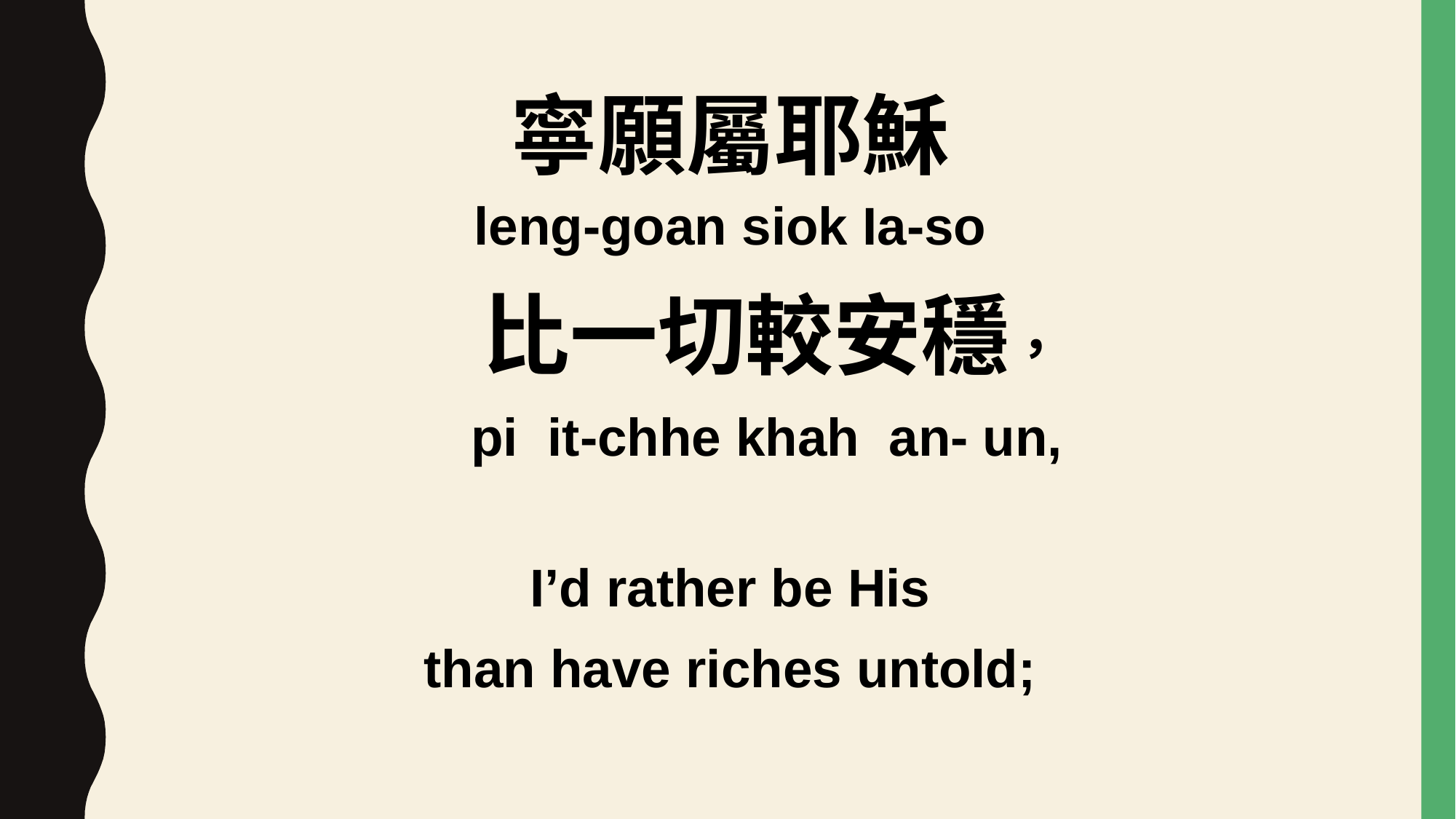

寧願屬耶穌
leng-goan siok Ia-so
   比一切較安穩，
     pi  it-chhe khah  an- un,
I’d rather be His
than have riches untold;